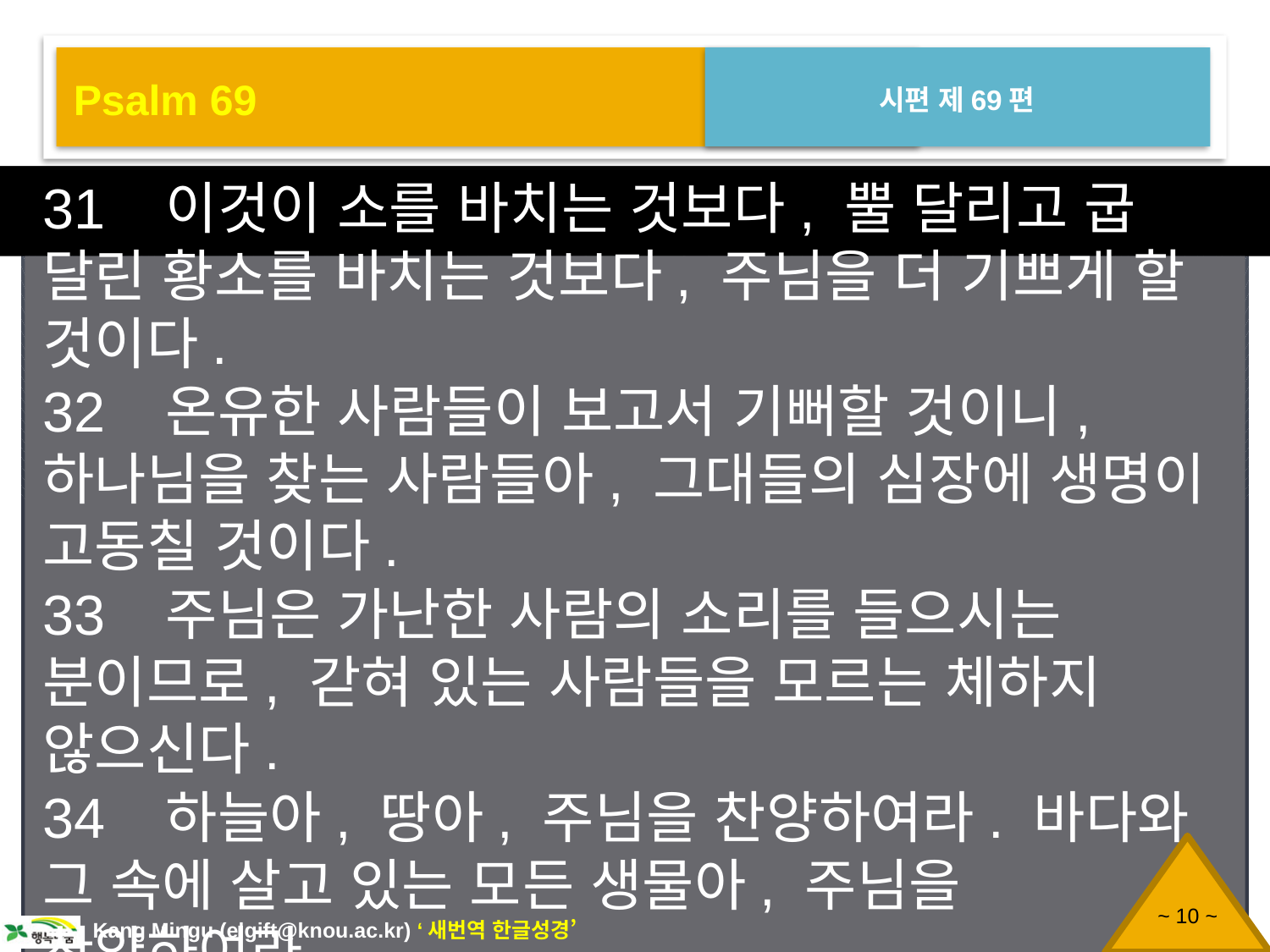

Psalm 69
시편 제69편
31   이것이 소를 바치는 것보다, 뿔 달리고 굽 달린 황소를 바치는 것보다, 주님을 더 기쁘게 할 것이다.
32   온유한 사람들이 보고서 기뻐할 것이니, 하나님을 찾는 사람들아, 그대들의 심장에 생명이 고동칠 것이다.
33   주님은 가난한 사람의 소리를 들으시는 분이므로, 갇혀 있는 사람들을 모르는 체하지 않으신다.
34   하늘아, 땅아, 주님을 찬양하여라. 바다와 그 속에 살고 있는 모든 생물아, 주님을 찬양하여라.